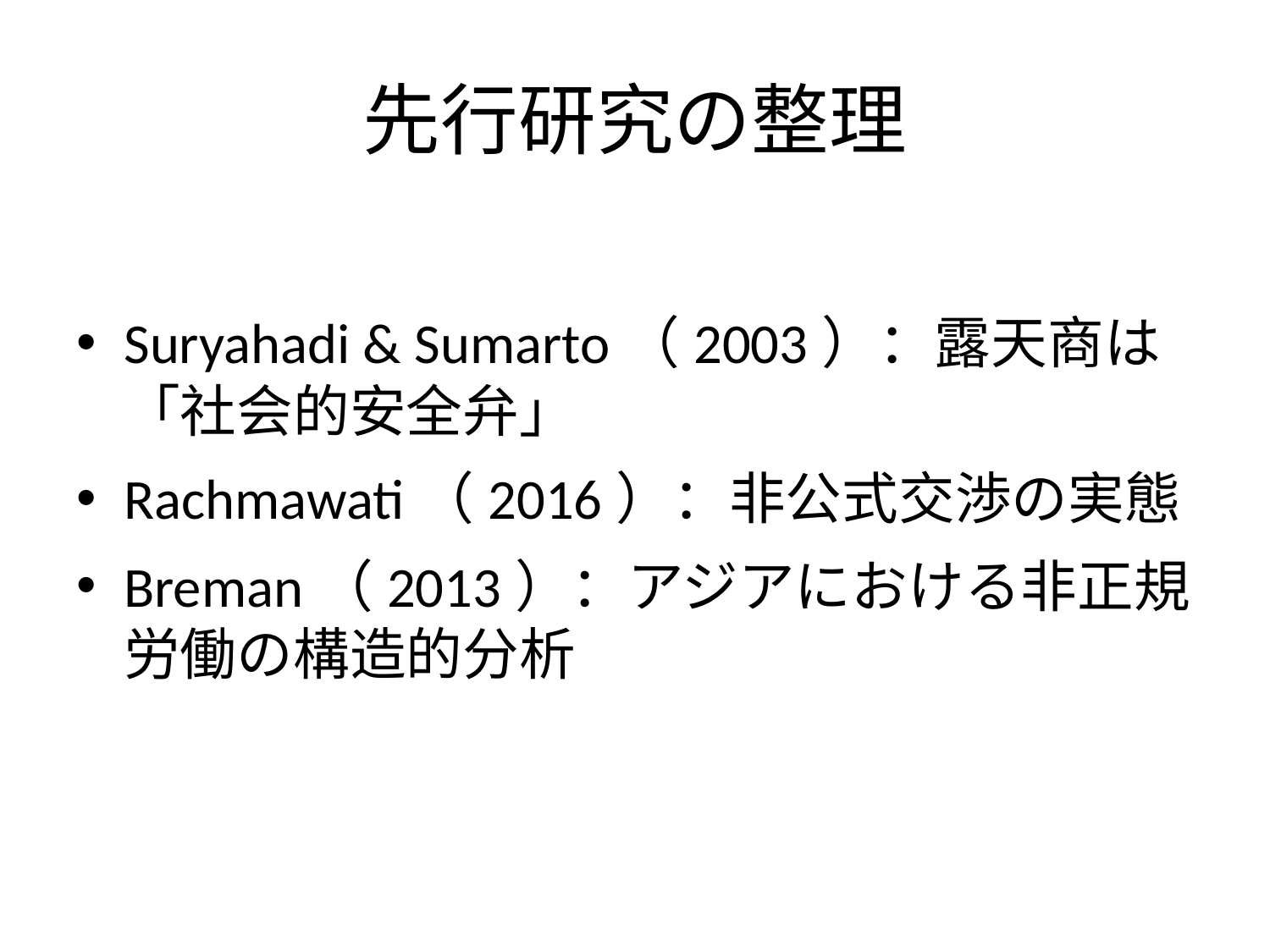

# 先行研究の整理

Suryahadi & Sumarto（2003）：露天商は「社会的安全弁」
Rachmawati（2016）：非公式交渉の実態
Breman（2013）：アジアにおける非正規労働の構造的分析